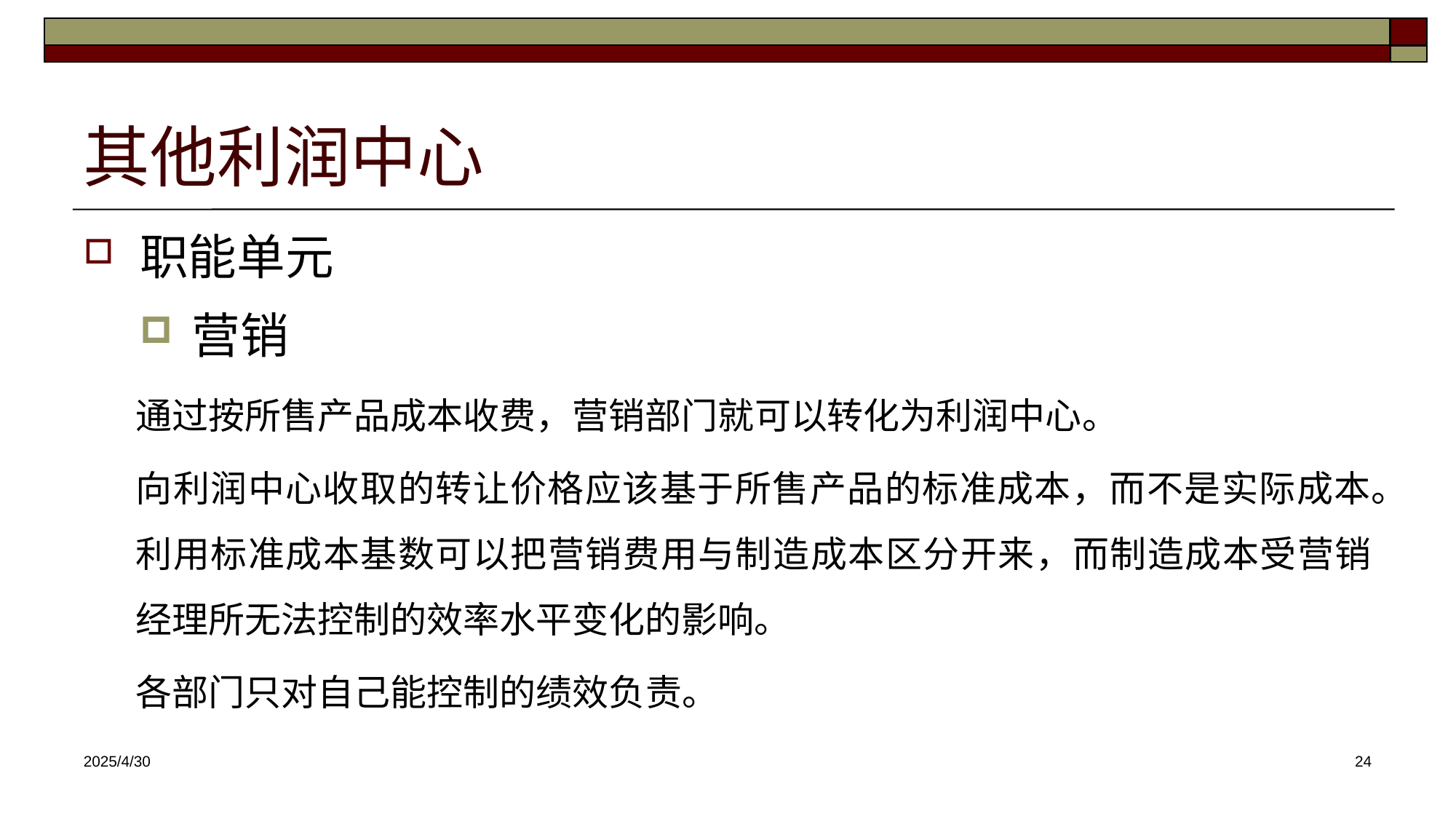

# 其他利润中心
职能单元
营销
通过按所售产品成本收费，营销部门就可以转化为利润中心。
向利润中心收取的转让价格应该基于所售产品的标准成本，而不是实际成本。利用标准成本基数可以把营销费用与制造成本区分开来，而制造成本受营销经理所无法控制的效率水平变化的影响。
各部门只对自己能控制的绩效负责。
2025/4/30
24